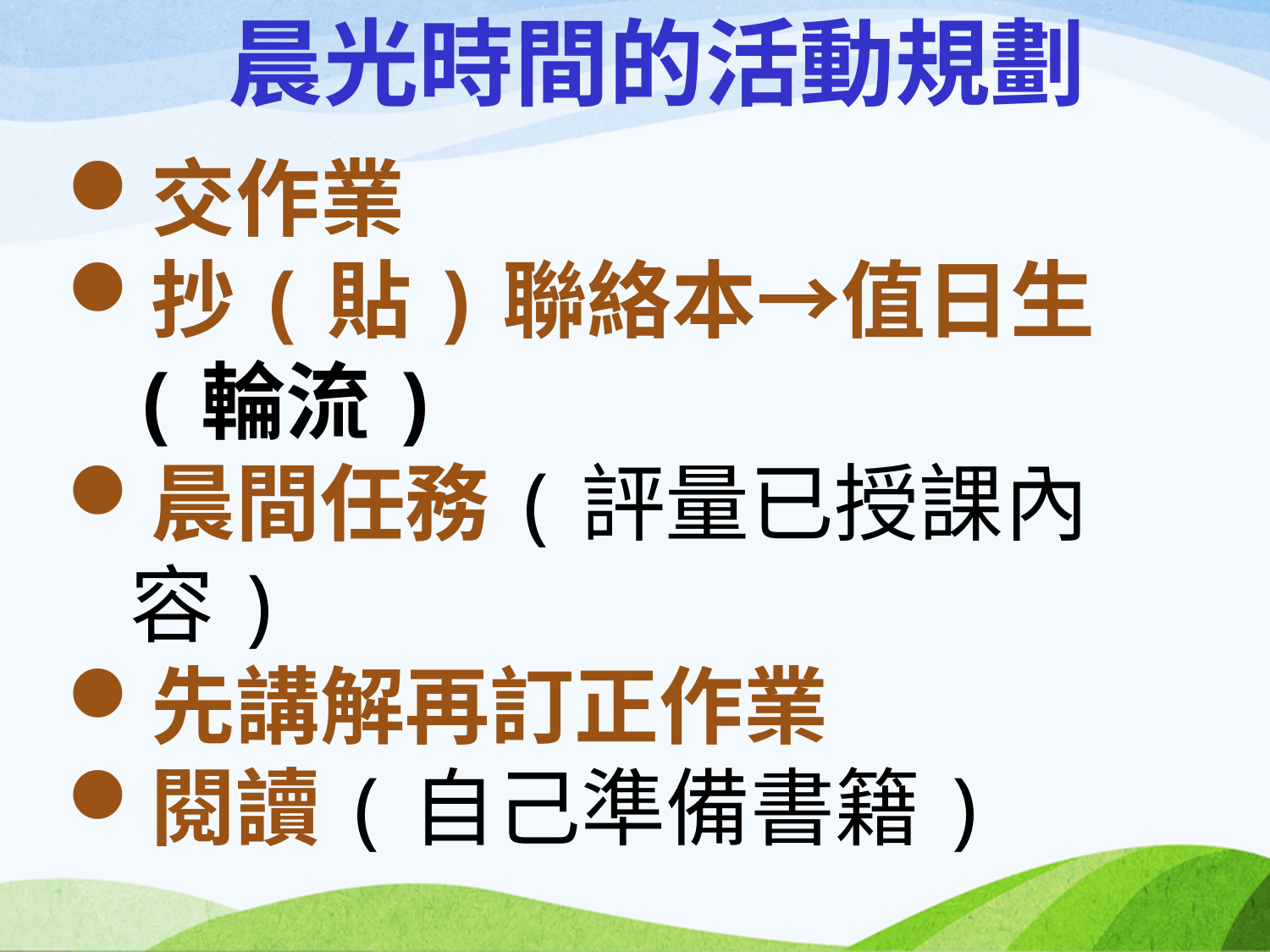

# 晨光時間的活動規劃

交作業
抄(貼)聯絡本→值日生(輪流)
晨間任務(評量已授課內容)
先講解再訂正作業
閱讀(自己準備書籍)